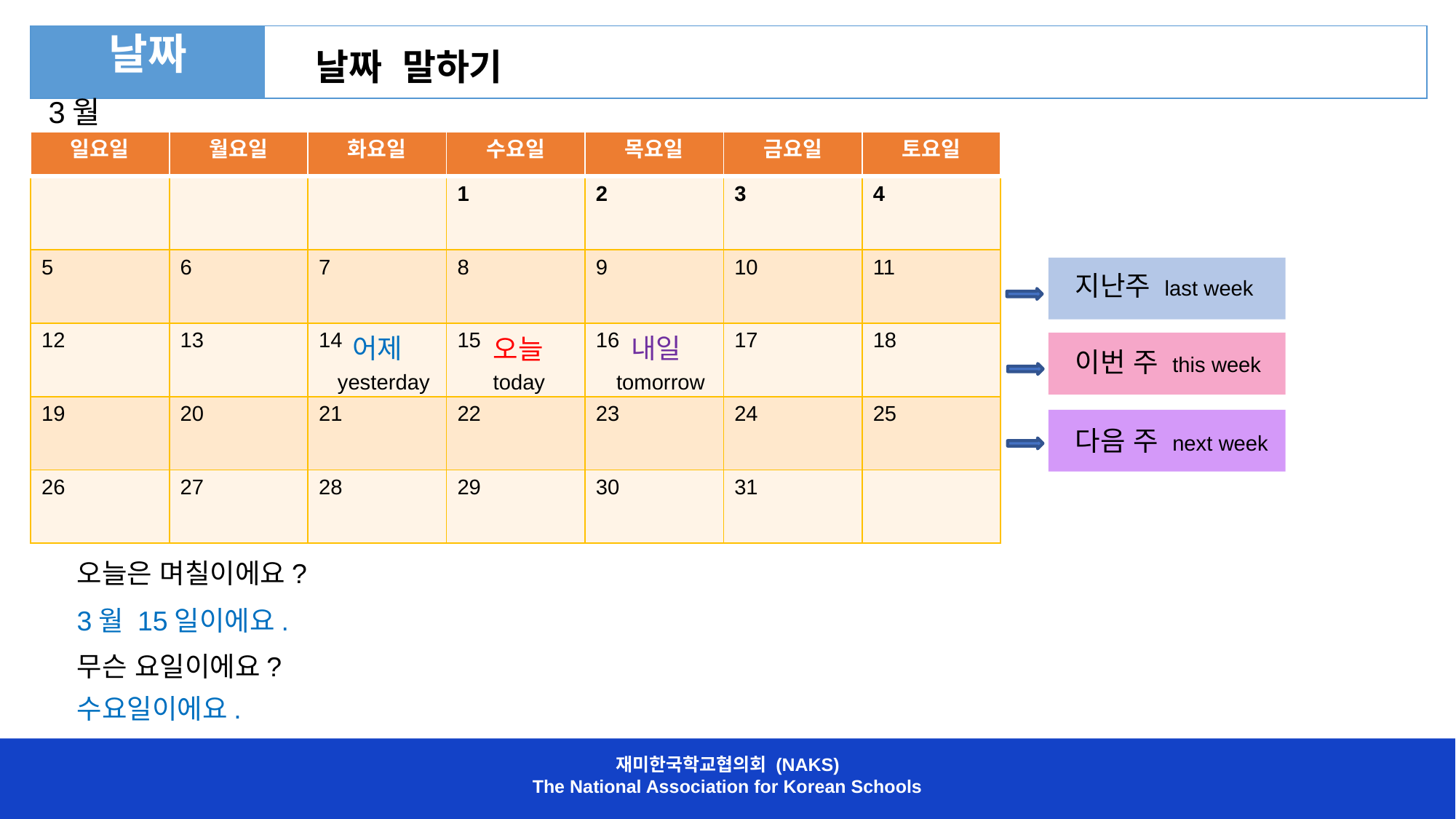

| 날짜 | 날짜 말하기 |
| --- | --- |
3월
| 일요일 | 월요일 | 화요일 | 수요일 | 목요일 | 금요일 | 토요일 |
| --- | --- | --- | --- | --- | --- | --- |
|  |  |  | 1 | 2 | 3 | 4 |
| --- | --- | --- | --- | --- | --- | --- |
| 5 | 6 | 7 | 8 | 9 | 10 | 11 |
| 12 | 13 | 14 | 15 | 16 | 17 | 18 |
| 19 | 20 | 21 | 22 | 23 | 24 | 25 |
| 26 | 27 | 28 | 29 | 30 | 31 |  |

지난주 last week

어제
내일
오늘

이번 주 this week
tomorrow

today
yesterday

다음 주 next week

오늘은 며칠이에요?
3월 15일이에요.
무슨 요일이에요?
수요일이에요.

재미한국학교협의회 (NAKS)
The National Association for Korean Schools